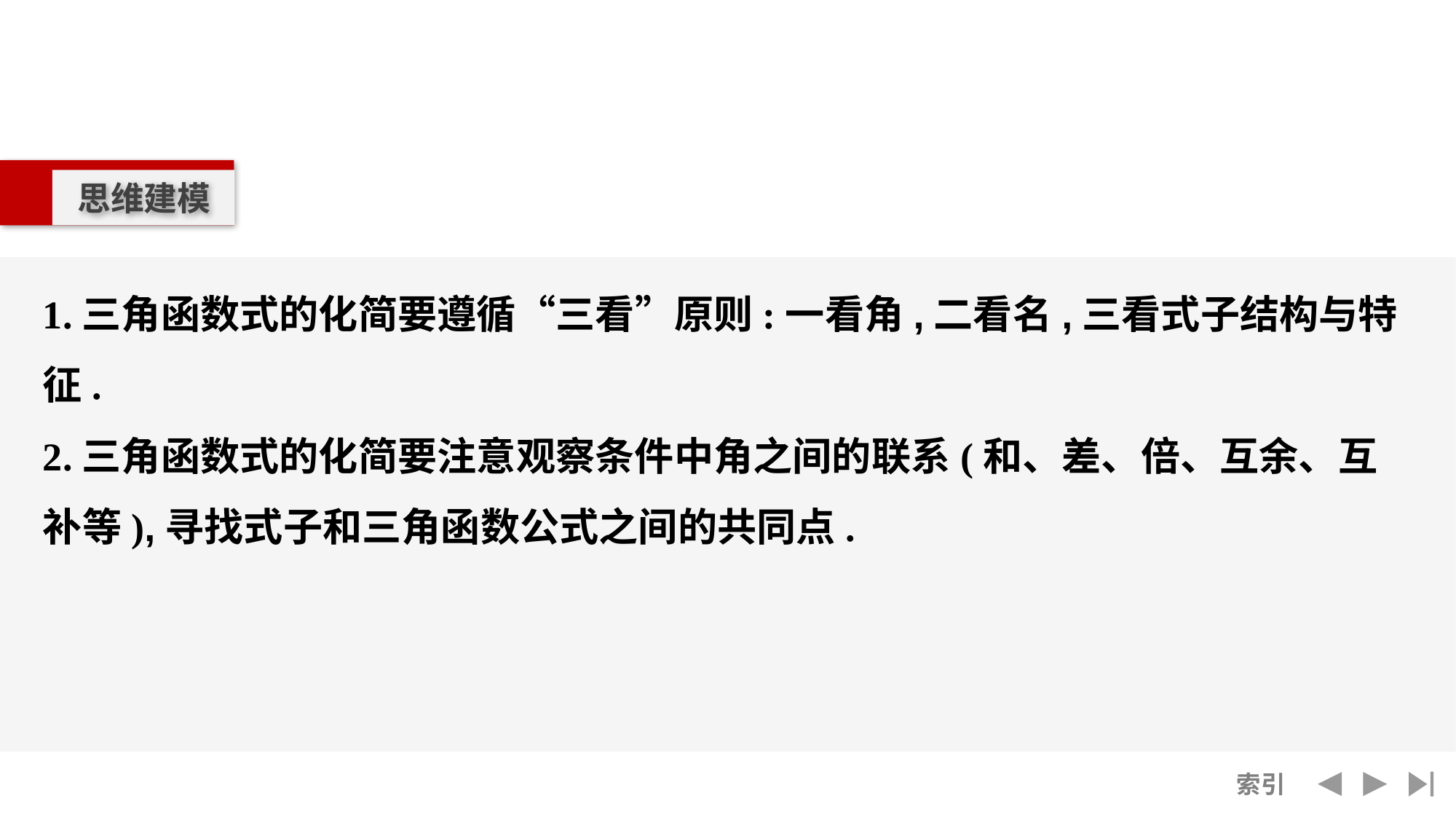

思维建模

1.三角函数式的化简要遵循“三看”原则:一看角,二看名,三看式子结构与特征.
2.三角函数式的化简要注意观察条件中角之间的联系(和、差、倍、互余、互补等),寻找式子和三角函数公式之间的共同点.